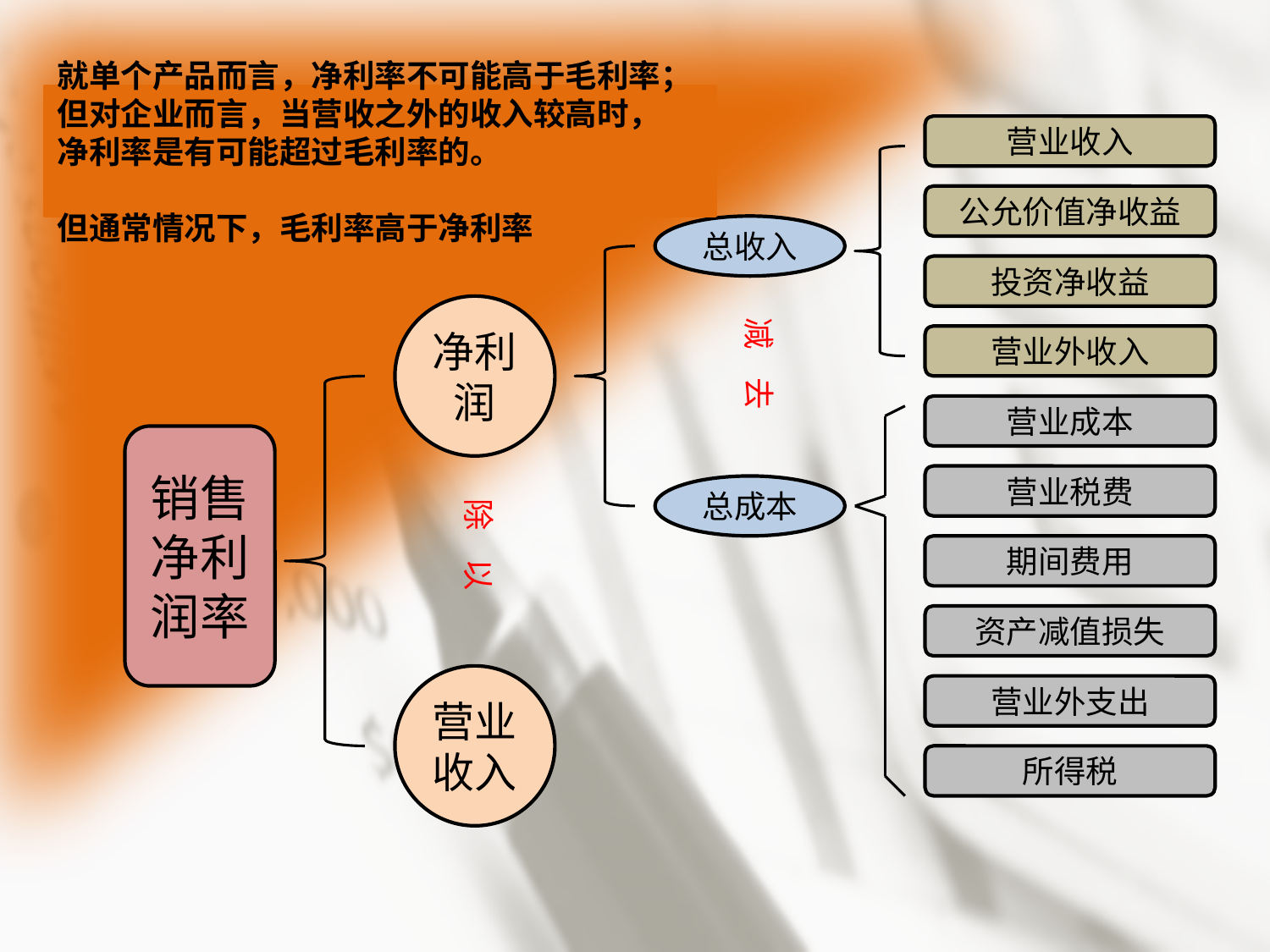

就单个产品而言，净利率不可能高于毛利率；
但对企业而言，当营收之外的收入较高时，
净利率是有可能超过毛利率的。

但通常情况下，毛利率高于净利率
营业收入

公允价值净收益
总收入

投资净收益
净利润
减    去
营业外收入

营业成本
销售净利润率
营业税费
总成本
除    以
期间费用
资产减值损失
营业收入
营业外支出
所得税